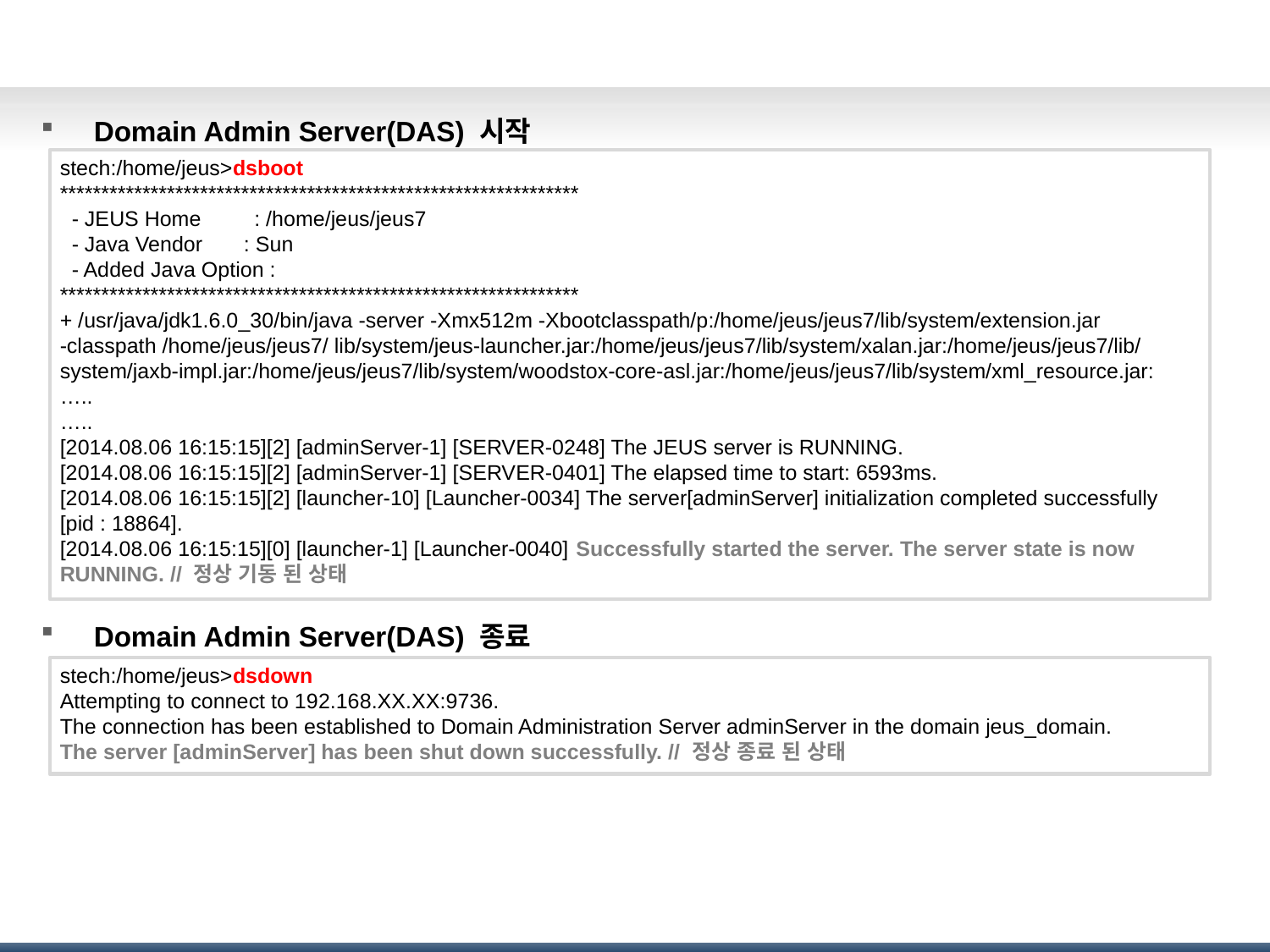

# DAS 기동/종료
 Domain Admin Server(DAS) 시작

 Domain Admin Server(DAS) 종료
stech:/home/jeus>dsboot
***************************************************************
  - JEUS Home         : /home/jeus/jeus7
  - Java Vendor       : Sun
  - Added Java Option :
***************************************************************
+ /usr/java/jdk1.6.0_30/bin/java -server -Xmx512m -Xbootclasspath/p:/home/jeus/jeus7/lib/system/extension.jar
-classpath /home/jeus/jeus7/ lib/system/jeus-launcher.jar:/home/jeus/jeus7/lib/system/xalan.jar:/home/jeus/jeus7/lib/
system/jaxb-impl.jar:/home/jeus/jeus7/lib/system/woodstox-core-asl.jar:/home/jeus/jeus7/lib/system/xml_resource.jar:
…..
…..
[2014.08.06 16:15:15][2] [adminServer-1] [SERVER-0248] The JEUS server is RUNNING.
[2014.08.06 16:15:15][2] [adminServer-1] [SERVER-0401] The elapsed time to start: 6593ms.
[2014.08.06 16:15:15][2] [launcher-10] [Launcher-0034] The server[adminServer] initialization completed successfully
[pid : 18864].
[2014.08.06 16:15:15][0] [launcher-1] [Launcher-0040] Successfully started the server. The server state is now
RUNNING. // 정상 기동 된 상태
stech:/home/jeus>dsdown
Attempting to connect to 192.168.XX.XX:9736.
The connection has been established to Domain Administration Server adminServer in the domain jeus_domain.
The server [adminServer] has been shut down successfully. // 정상 종료 된 상태